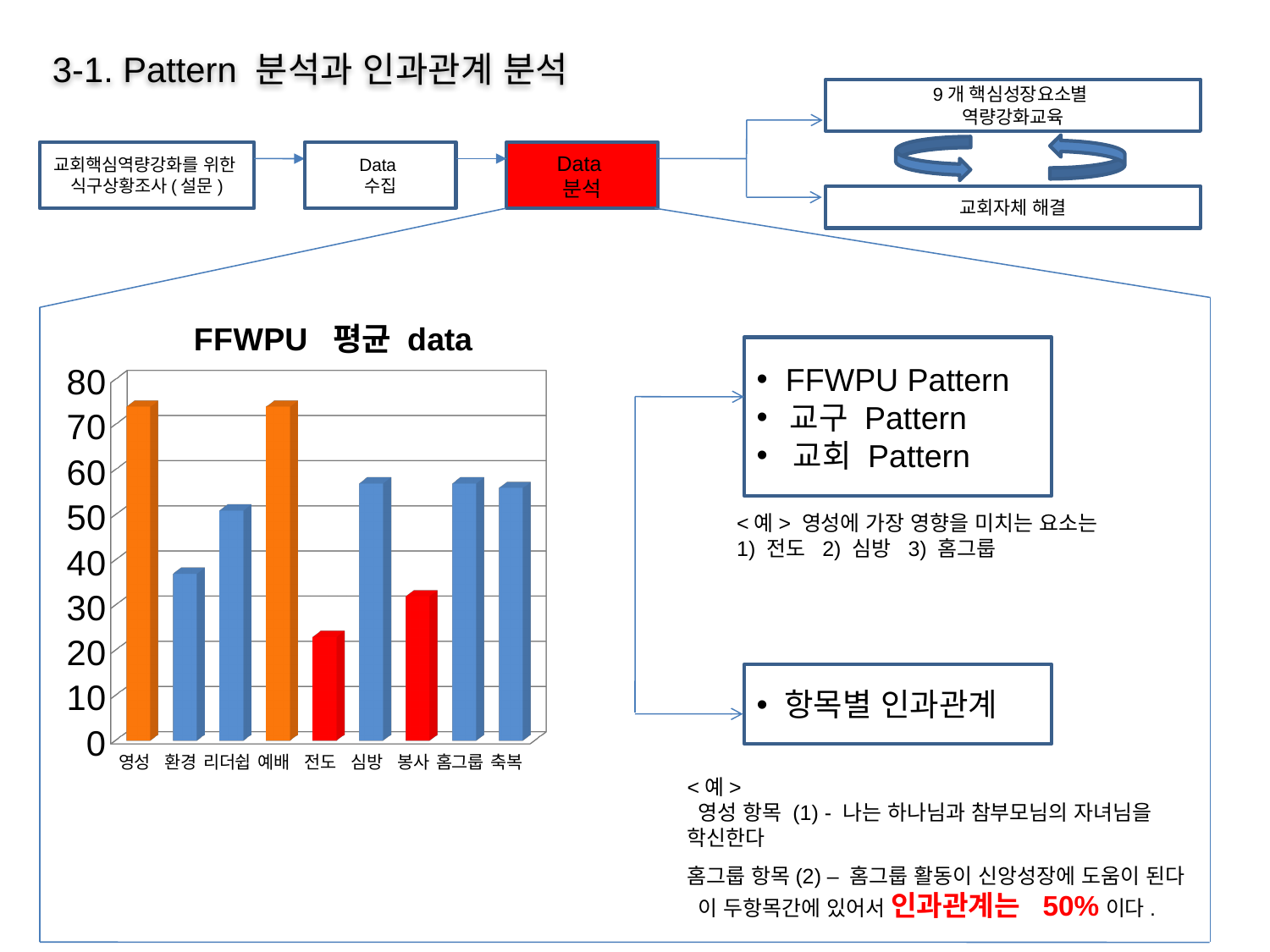

3-1. Pattern 분석과 인과관계 분석
9개 핵심성장요소별
역량강화교육

교회핵심역량강화를 위한
식구상황조사(설문)
Data
수집
Data
분석
교회자체 해결

[unsupported chart]

  FFWPU Pattern
  교구 Pattern
  교회 Pattern
<예> 영성에 가장 영향을 미치는 요소는   1) 전도  2) 심방  3) 홈그룹
 항목별 인과관계
<예>
 영성 항목 (1) - 나는 하나님과 참부모님의 자녀님을 학신한다

홈그룹 항목(2) – 홈그룹 활동이 신앙성장에 도움이 된다
 이 두항목간에 있어서 인과관계는  50%이다.